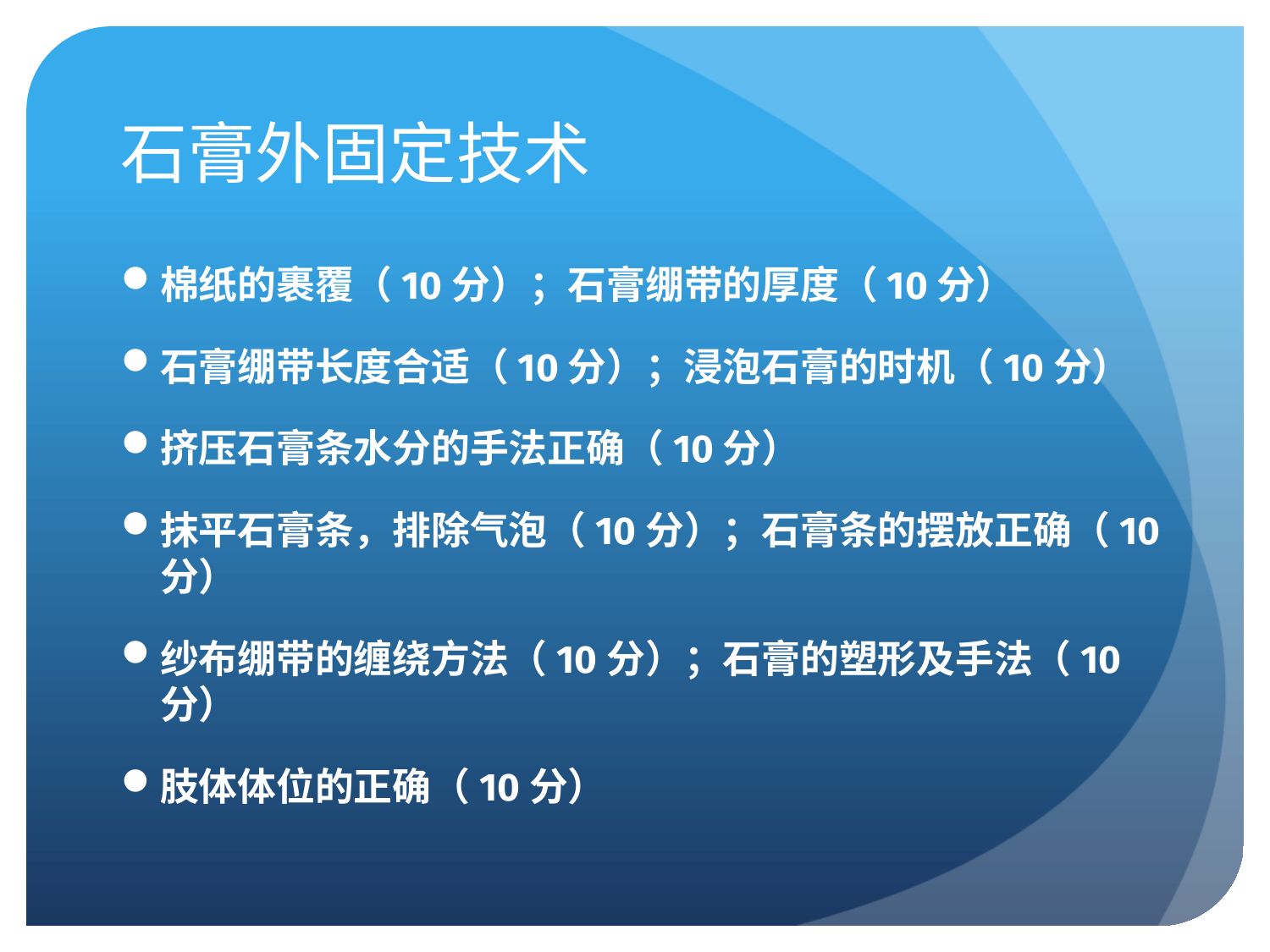

# 石膏外固定技术
棉纸的裹覆（10分）；石膏绷带的厚度（10分）
石膏绷带长度合适（10分）；浸泡石膏的时机（10分）
挤压石膏条水分的手法正确（10分）
抹平石膏条，排除气泡（10分）；石膏条的摆放正确（10分）
纱布绷带的缠绕方法（10分）；石膏的塑形及手法（10分）
肢体体位的正确（10分）